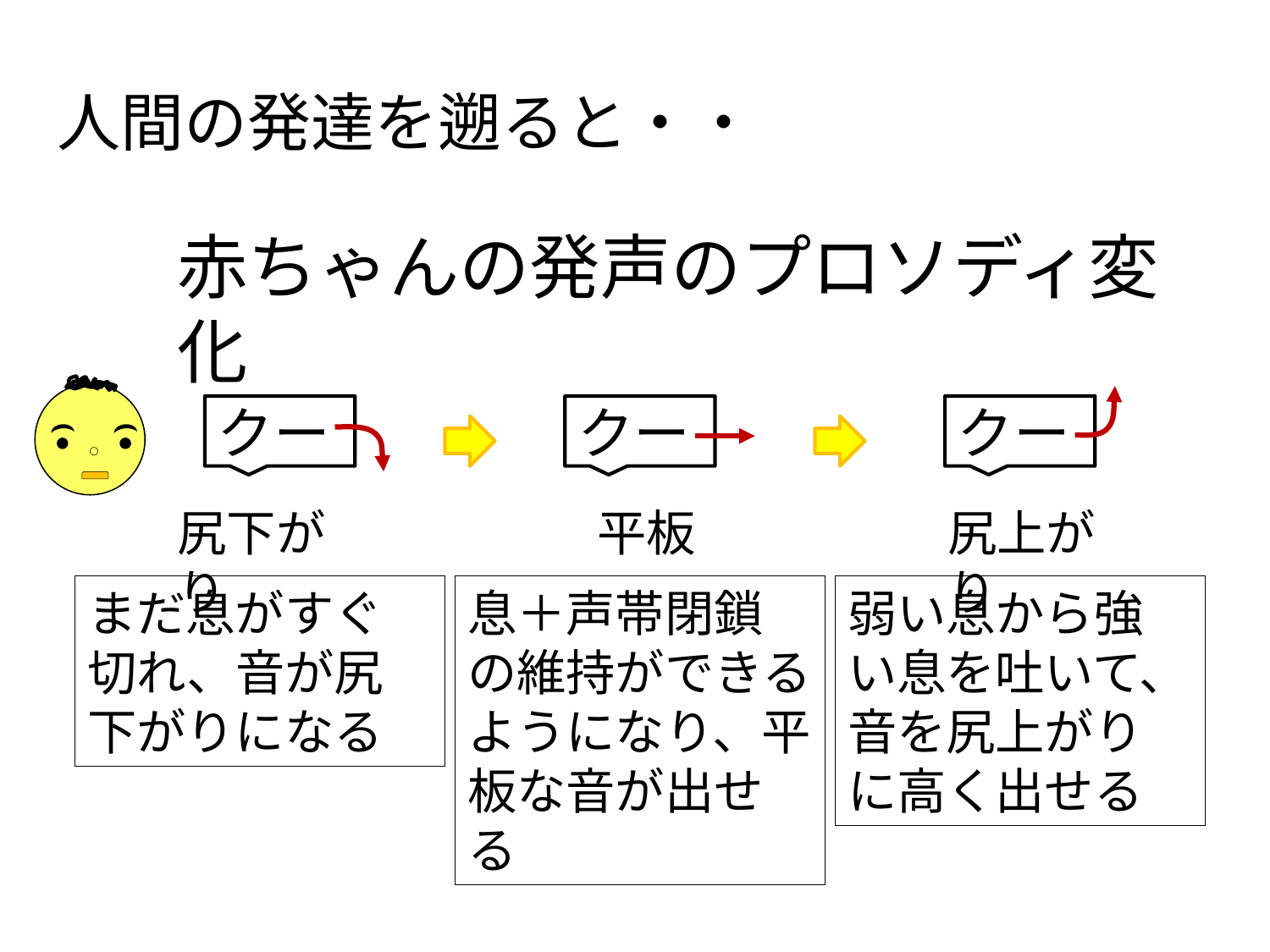

人間の発達を遡ると・・
赤ちゃんの発声のプロソディ変化

クー
クー
クー

尻下がり
平板
尻上がり
まだ息がすぐ切れ、音が尻下がりになる
息＋声帯閉鎖の維持ができるようになり、平板な音が出せる
弱い息から強い息を吐いて、音を尻上がりに高く出せる